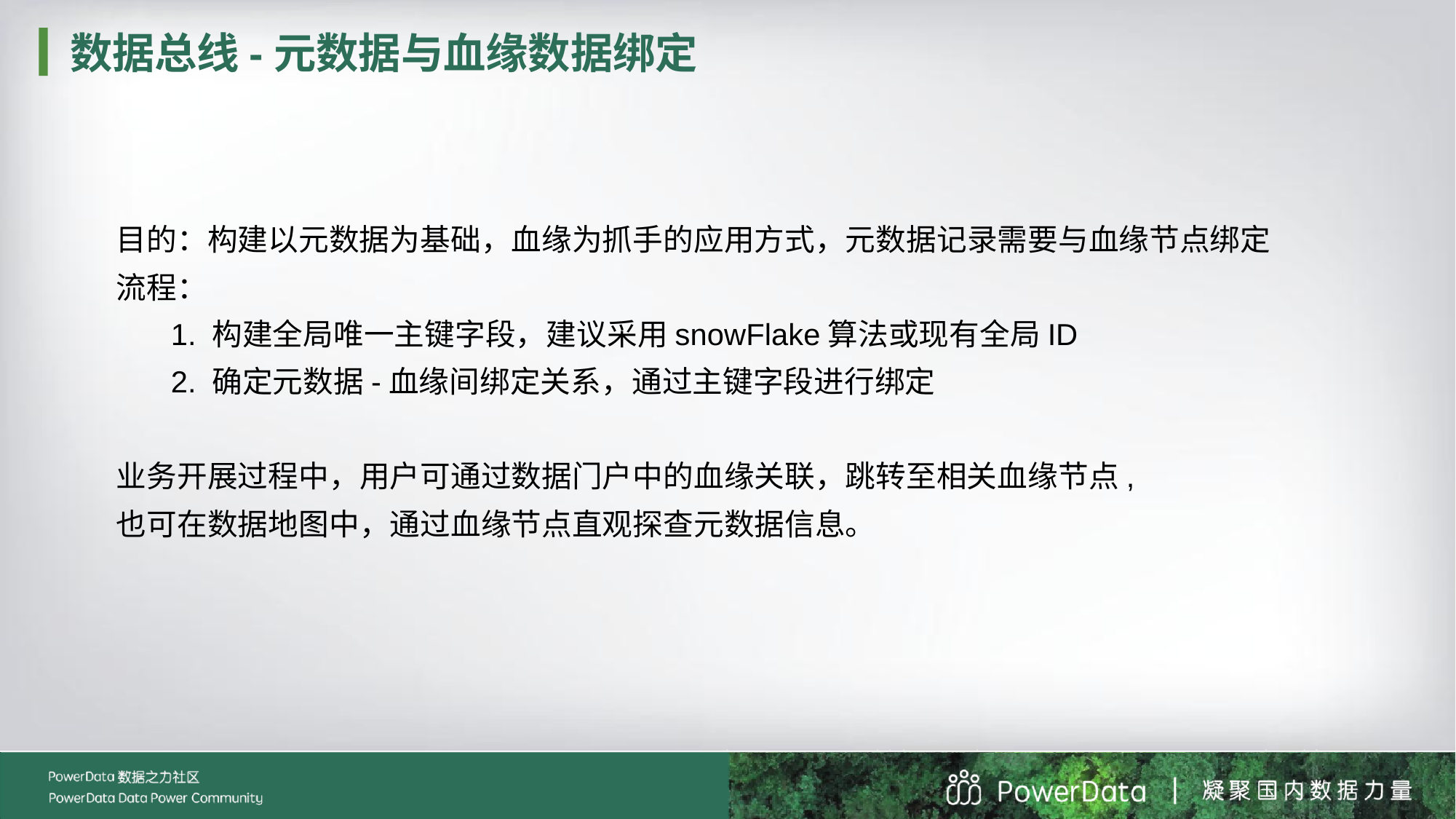

数据总线-元数据与血缘数据绑定

目的：构建以元数据为基础，血缘为抓手的应用方式，元数据记录需要与血缘节点绑定
流程：
构建全局唯一主键字段，建议采用snowFlake算法或现有全局ID
确定元数据-血缘间绑定关系，通过主键字段进行绑定

业务开展过程中，用户可通过数据门户中的血缘关联，跳转至相关血缘节点,
也可在数据地图中，通过血缘节点直观探查元数据信息。